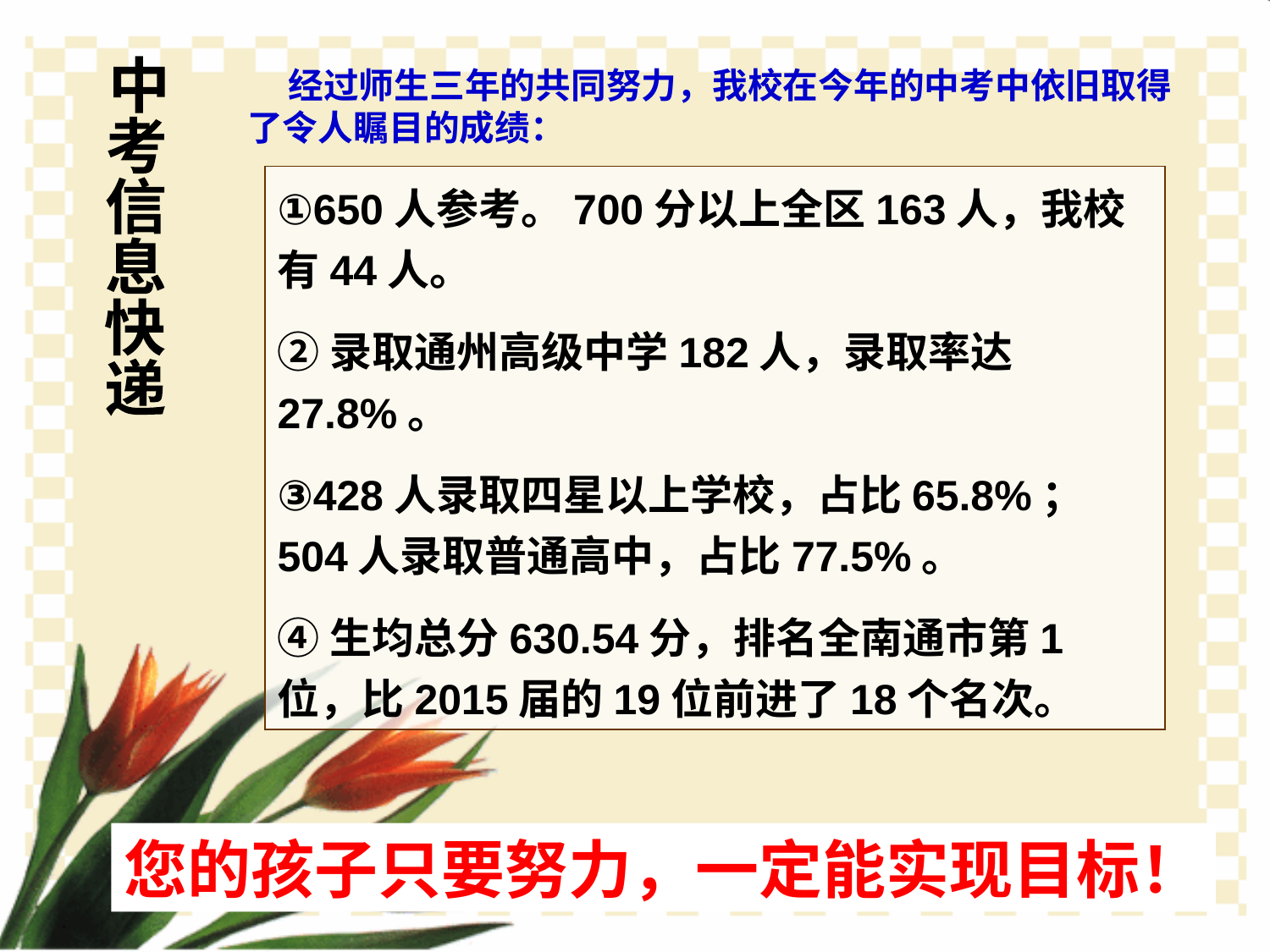

中
考
信
息
快
递
    经过师生三年的共同努力，我校在今年的中考中依旧取得了令人瞩目的成绩：
①650人参考。700分以上全区163人，我校有44人。
②录取通州高级中学182人，录取率达27.8%。
③428人录取四星以上学校，占比65.8%；504人录取普通高中，占比77.5%。
④生均总分630.54分，排名全南通市第1位，比2015届的19位前进了18个名次。
您的孩子只要努力，一定能实现目标！